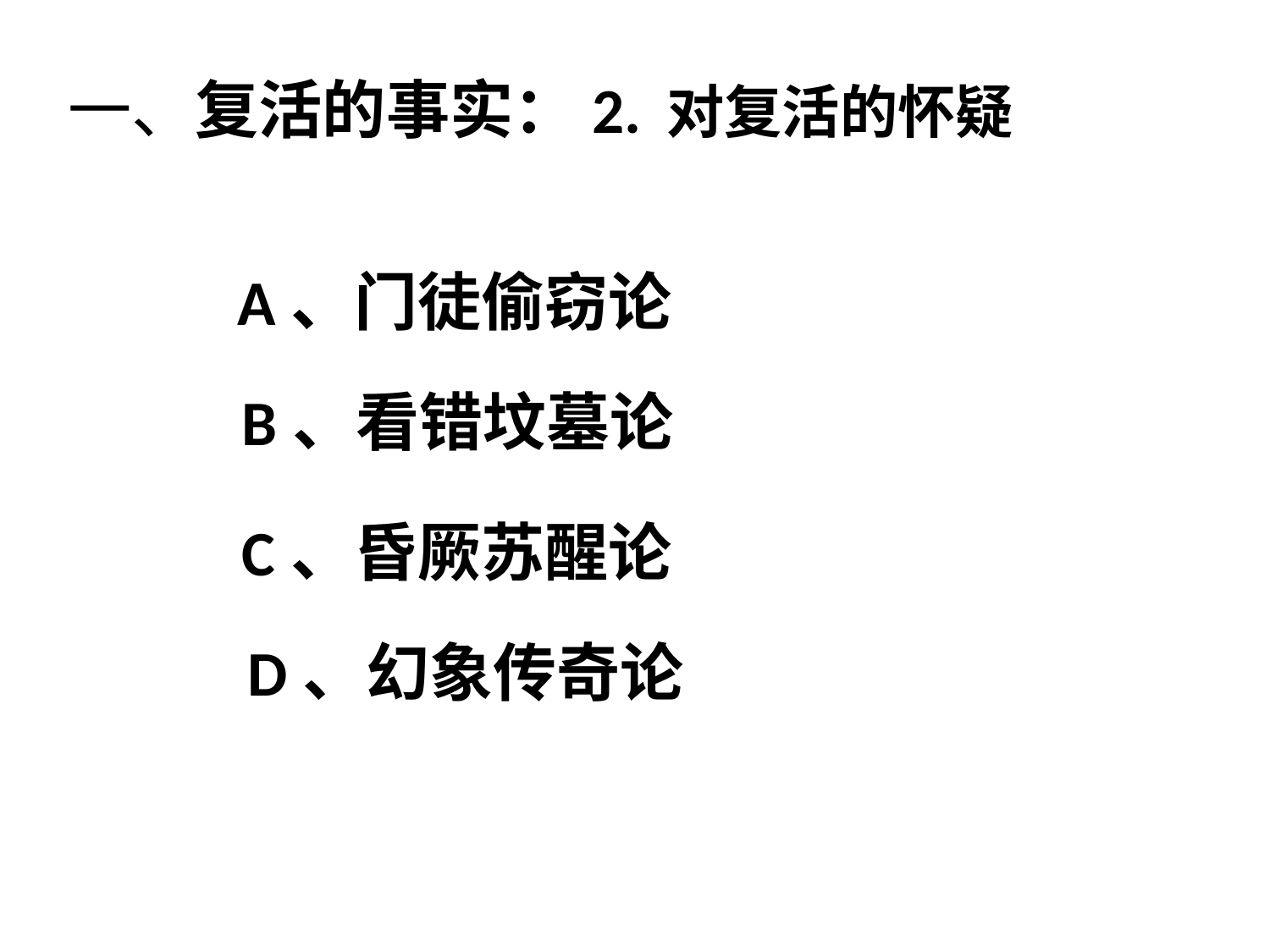

# 一、复活的事实：2. 对复活的怀疑
A、门徒偷窃论
B、看错坟墓论
C、昏厥苏醒论
D、幻象传奇论